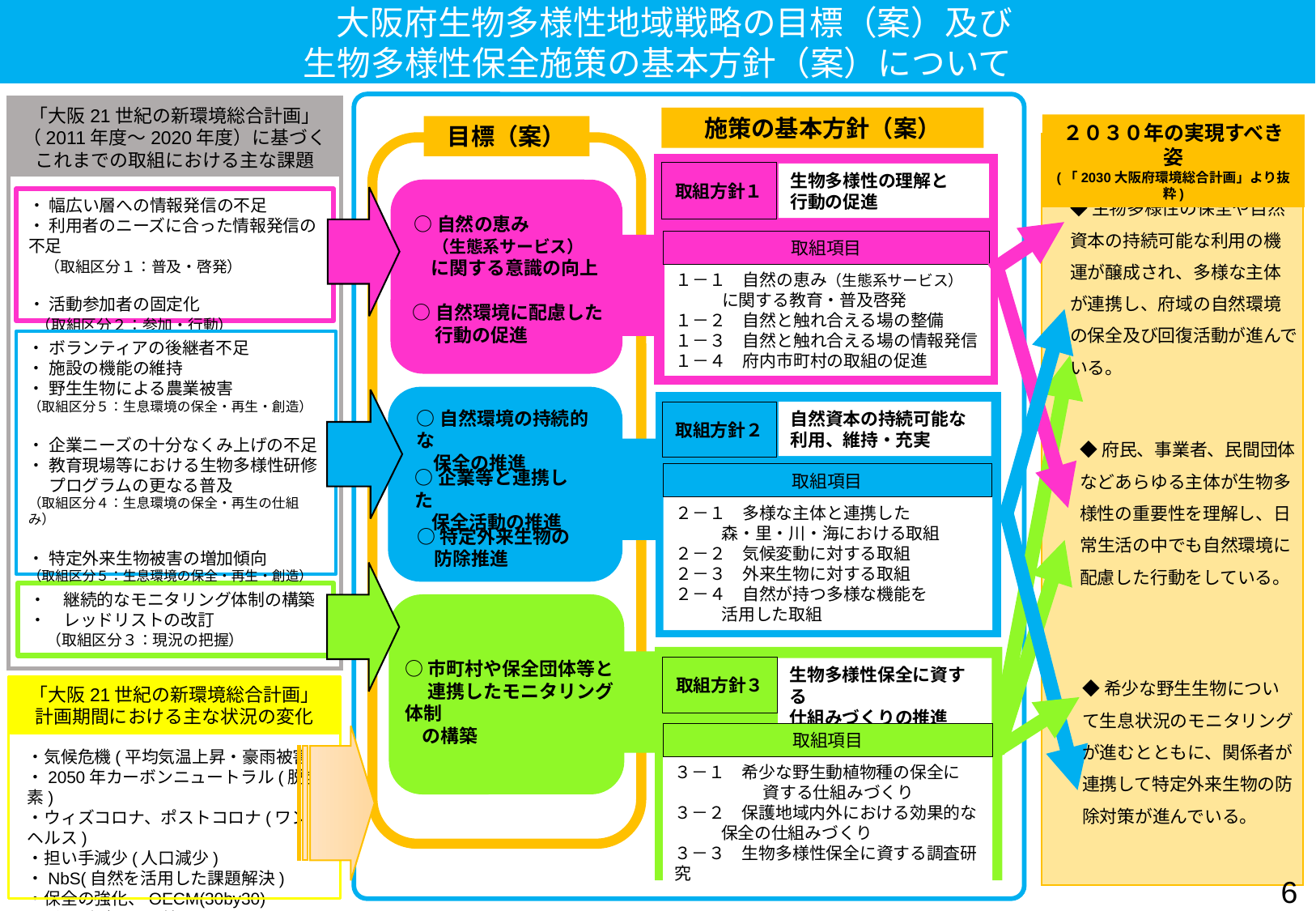

大阪府生物多様性地域戦略の目標（案）及び
生物多様性保全施策の基本方針（案）について

「大阪21世紀の新環境総合計画」
（2011年度～2020年度）に基づく
これまでの取組における主な課題
施策の基本方針（案）
２０３０年の実現すべき姿
(「2030大阪府環境総合計画」より抜粋)
目標（案）

取組方針１
生物多様性の理解と
行動の促進
取組項目
１－１　自然の恵み（生態系サービス）
           に関する教育・普及啓発
１－２　自然と触れ合える場の整備
１－３　自然と触れ合える場の情報発信
１－４　府内市町村の取組の促進

◆生物多様性の保全や自然資本の持続可能な利用の機運が醸成され、多様な主体が連携し、府域の自然環境の保全及び回復活動が進んでいる。

・ 幅広い層への情報発信の不足
・ 利用者のニーズに合った情報発信の不足
　（取組区分１：普及・啓発）

・ 活動参加者の固定化
 （取組区分２：参加・行動）
○自然の恵み
　（生態系サービス）
   に関する意識の向上

○自然環境に配慮した
　 行動の促進
・ ボランティアの後継者不足
・ 施設の機能の維持
・ 野生生物による農業被害
（取組区分５：生息環境の保全・再生・創造）

・ 企業ニーズの十分なくみ上げの不足
・ 教育現場等における生物多様性研修
　 プログラムの更なる普及
（取組区分４：生息環境の保全・再生の仕組み）

・ 特定外来生物被害の増加傾向
（取組区分５：生息環境の保全・再生・創造）

自然資本の持続可能な
利用、維持・充実
取組方針２
取組項目
２－１　多様な主体と連携した
           森・里・川・海における取組
２－２　気候変動に対する取組
２－３　外来生物に対する取組
２－４　自然が持つ多様な機能を
           活用した取組
○自然環境の持続的な
   保全の推進

◆府民、事業者、民間団体などあらゆる主体が生物多様性の重要性を理解し、日常生活の中でも自然環境に配慮した行動をしている。

○企業等と連携した
   保全活動の推進
○特定外来生物の
   防除推進

・　継続的なモニタリング体制の構築
・　レッドリストの改訂
　（取組区分３：現況の把握）

○市町村や保全団体等と
　 連携したモニタリング体制
   の構築
取組方針３
生物多様性保全に資する
仕組みづくりの推進
◆希少な野生生物について生息状況のモニタリングが進むとともに、関係者が連携して特定外来生物の防除対策が進んでいる。

「大阪21世紀の新環境総合計画」
計画期間における主な状況の変化
取組項目

・気候危機(平均気温上昇・豪雨被害)
・2050年カーボンニュートラル(脱炭素)
・ウィズコロナ、ポストコロナ(ワンヘルス)
・担い手減少(人口減少)
・NbS(自然を活用した課題解決)
・保全の強化、OECM(30by30)
・ビッグデータの普及　　　　　　　　　　等
３－１　希少な野生動植物種の保全に
　　　　　 資する仕組みづくり
３－２　保護地域内外における効果的な
           保全の仕組みづくり
３－３　生物多様性保全に資する調査研究
6